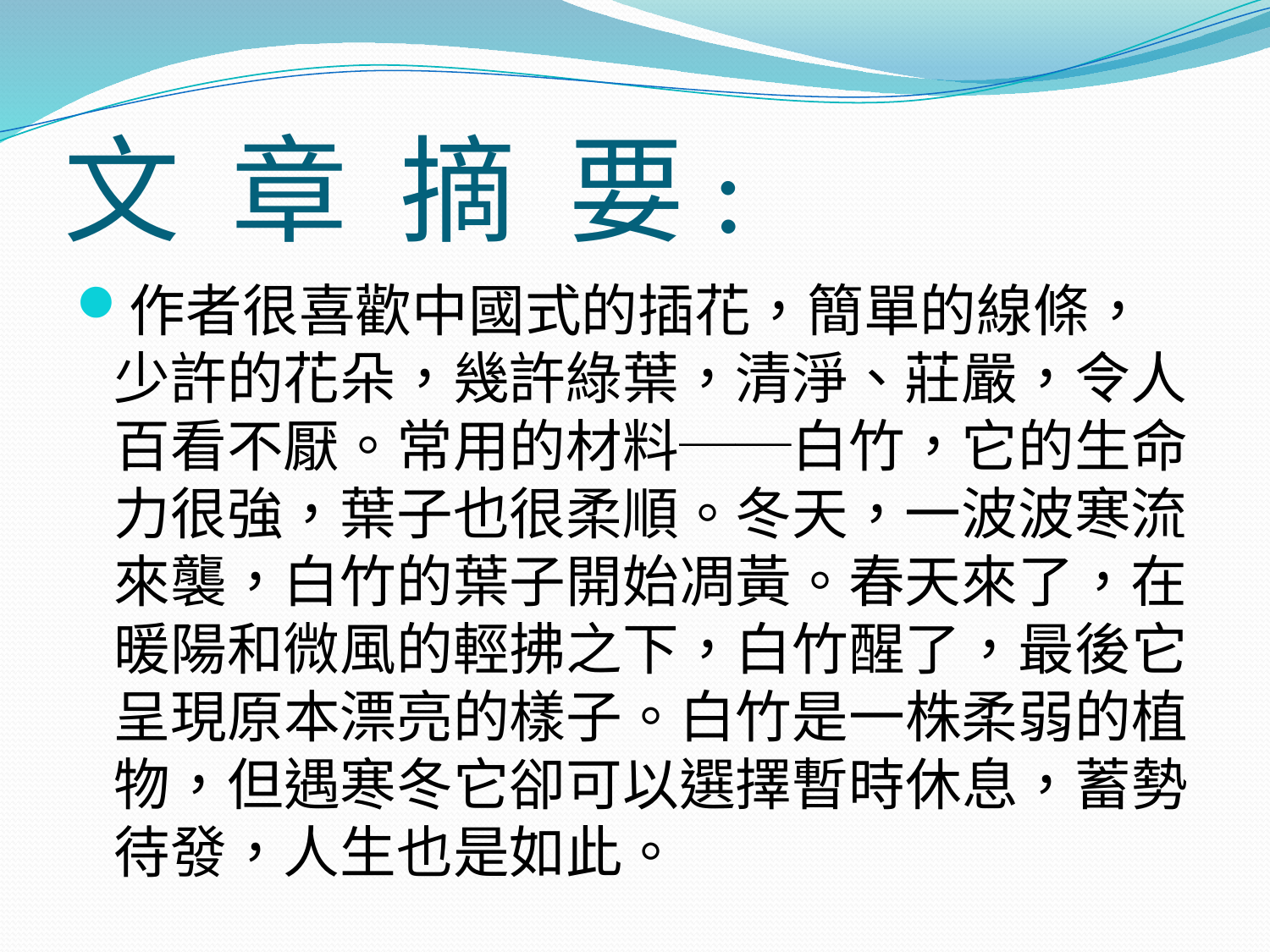

# 文  章  摘  要:
作者很喜歡中國式的插花，簡單的線條，少許的花朵，幾許綠葉，清淨、莊嚴，令人百看不厭。常用的材料──白竹，它的生命力很強，葉子也很柔順。冬天，一波波寒流來襲，白竹的葉子開始凋黃。春天來了，在暖陽和微風的輕拂之下，白竹醒了，最後它呈現原本漂亮的樣子。白竹是一株柔弱的植物，但遇寒冬它卻可以選擇暫時休息，蓄勢待發，人生也是如此。